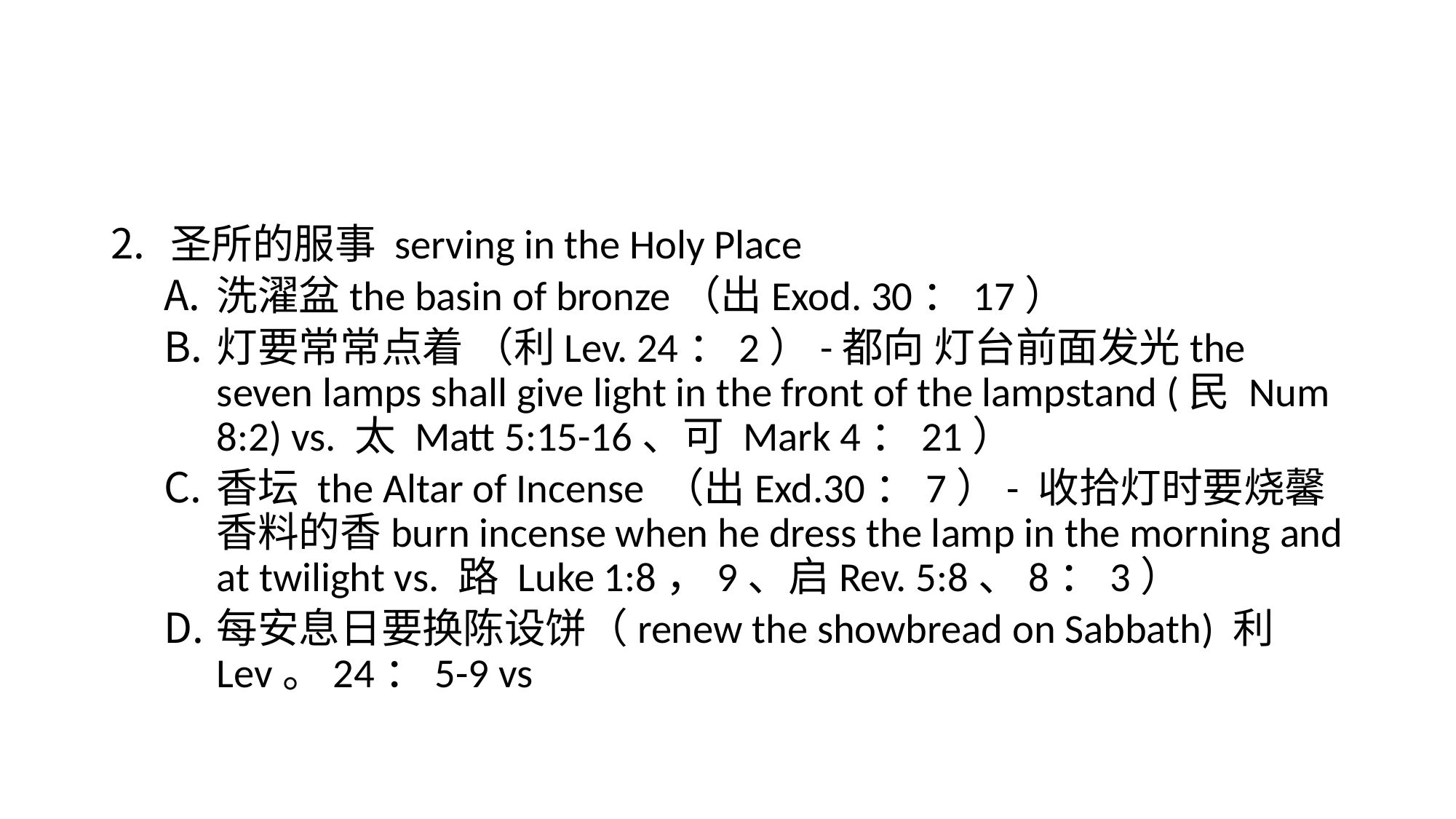

#
圣所的服事 serving in the Holy Place
洗濯盆the basin of bronze（出Exod. 30：17）
灯要常常点着 （利Lev. 24：2）-都向 灯台前面发光the seven lamps shall give light in the front of the lampstand (民 Num 8:2) vs. 太 Matt 5:15-16、可 Mark 4：21）
香坛 the Altar of Incense （出Exd.30：7）- 收拾灯时要烧馨香料的香burn incense when he dress the lamp in the morning and at twilight vs. 路 Luke 1:8，9、启Rev. 5:8、8：3）
每安息日要换陈设饼（renew the showbread on Sabbath) 利 Lev。24：5-9 vs